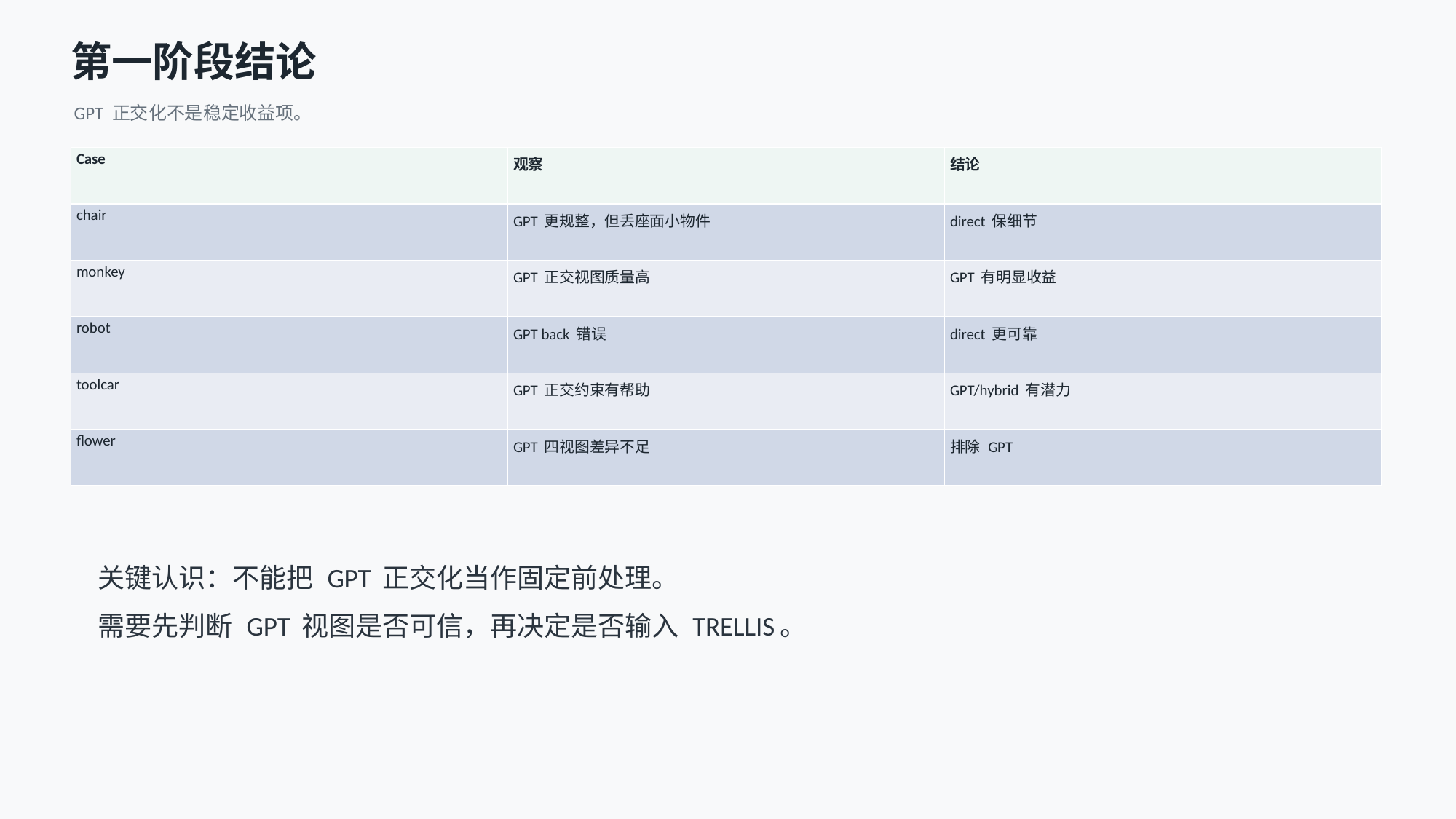

第一阶段结论
GPT 正交化不是稳定收益项。
| Case | 观察 | 结论 |
| --- | --- | --- |
| chair | GPT 更规整，但丢座面小物件 | direct 保细节 |
| monkey | GPT 正交视图质量高 | GPT 有明显收益 |
| robot | GPT back 错误 | direct 更可靠 |
| toolcar | GPT 正交约束有帮助 | GPT/hybrid 有潜力 |
| flower | GPT 四视图差异不足 | 排除 GPT |
关键认识：不能把 GPT 正交化当作固定前处理。
需要先判断 GPT 视图是否可信，再决定是否输入 TRELLIS。